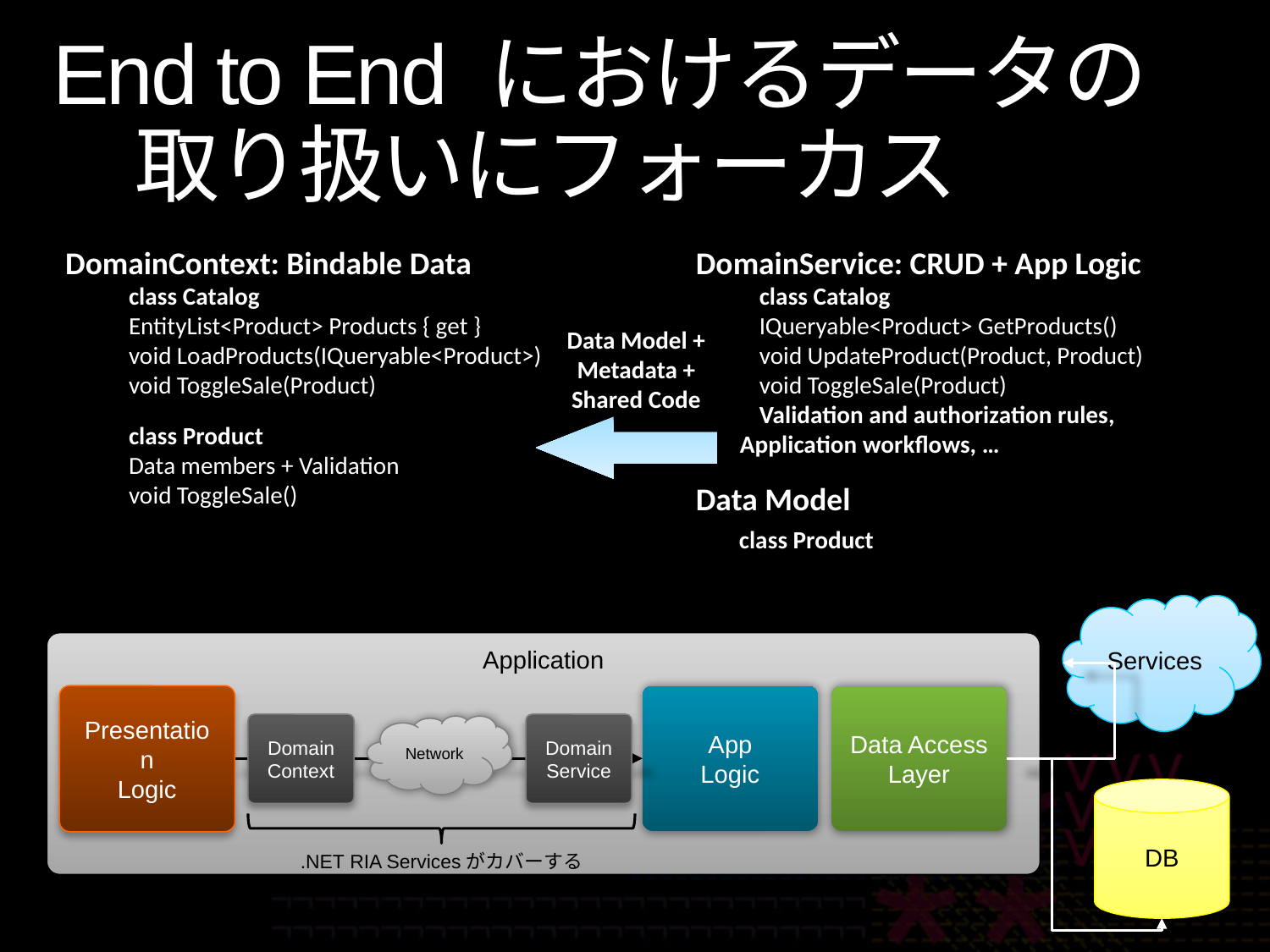

# End to End におけるデータの　取り扱いにフォーカス
DomainContext: Bindable Data
class Catalog
EntityList<Product> Products { get }
void LoadProducts(IQueryable<Product>)
void ToggleSale(Product)

class Product
Data members + Validation
void ToggleSale()
DomainService: CRUD + App Logic
class Catalog
IQueryable<Product> GetProducts()
void UpdateProduct(Product, Product)
void ToggleSale(Product)
Validation and authorization rules,
        Application workflows, …

Data Model
      class Product
Data Model +
Metadata +
Shared Code

Services
Application

Presentation
Logic
App
Logic
Data Access Layer
Domain
Context
Domain
Service
Network
DB
.NET RIA Servicesがカバーする